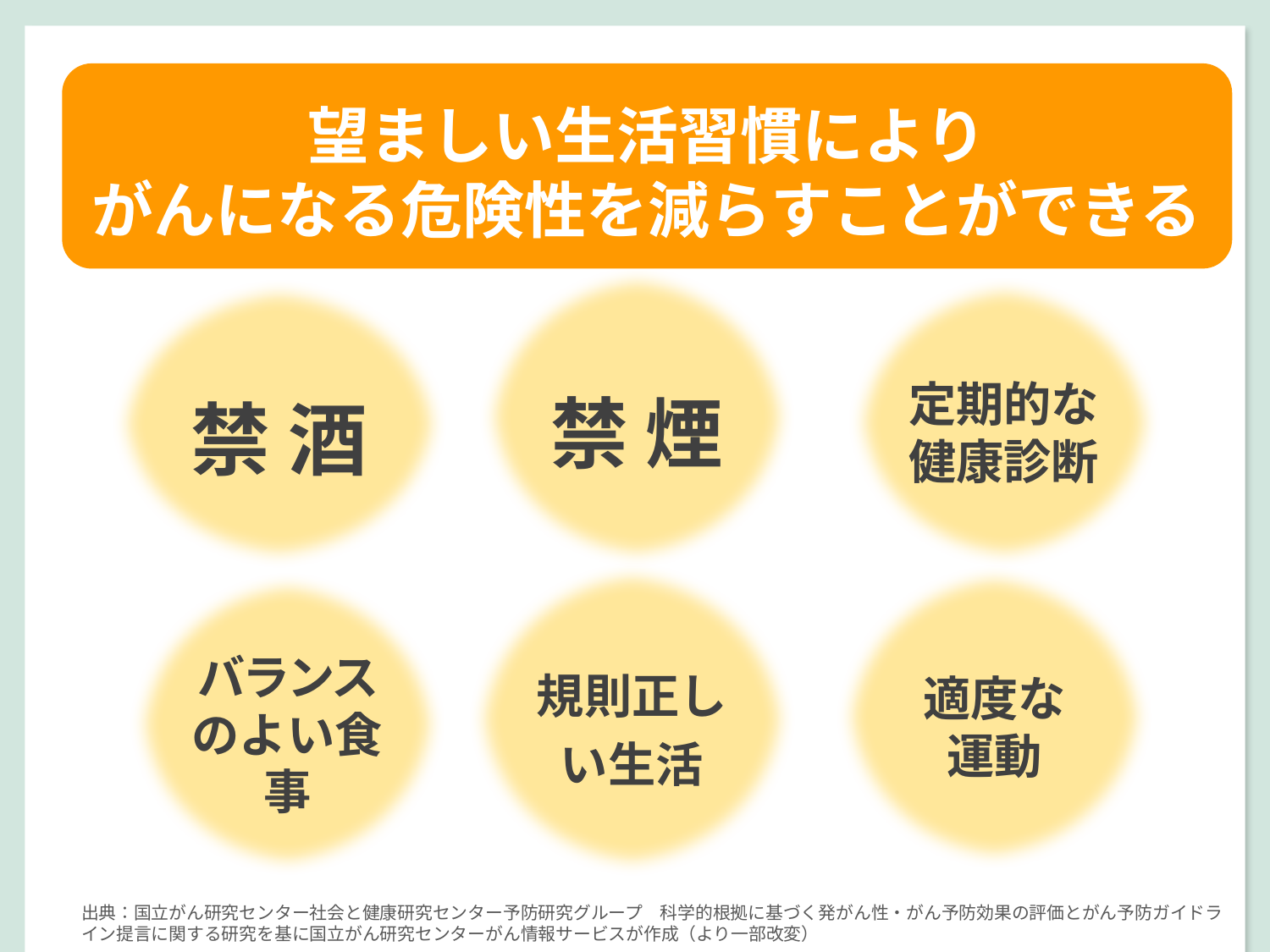

望ましい生活習慣により
がんになる危険性を減らすことができる
禁 煙
定期的な健康診断
禁 酒
規則正しい生活
適度な
運動
バランスのよい食事
出典：国立がん研究センター社会と健康研究センター予防研究グループ　科学的根拠に基づく発がん性・がん予防効果の評価とがん予防ガイドライン提言に関する研究を基に国立がん研究センターがん情報サービスが作成（より一部改変）